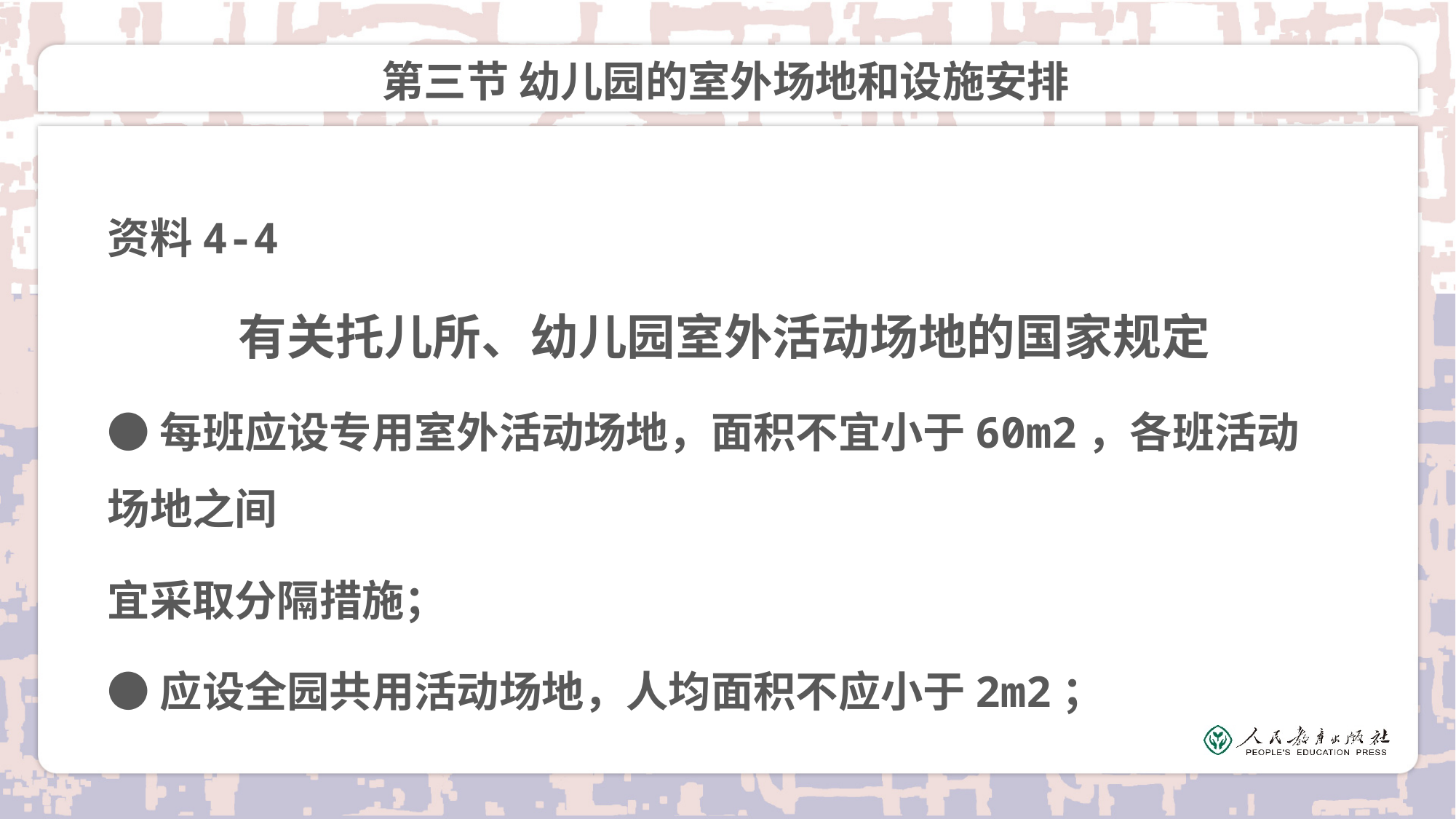

# 第三节 幼儿园的室外场地和设施安排
资料4-4
有关托儿所、幼儿园室外活动场地的国家规定
●每班应设专用室外活动场地，面积不宜小于60m2，各班活动场地之间
宜采取分隔措施；
●应设全园共用活动场地，人均面积不应小于2m2；